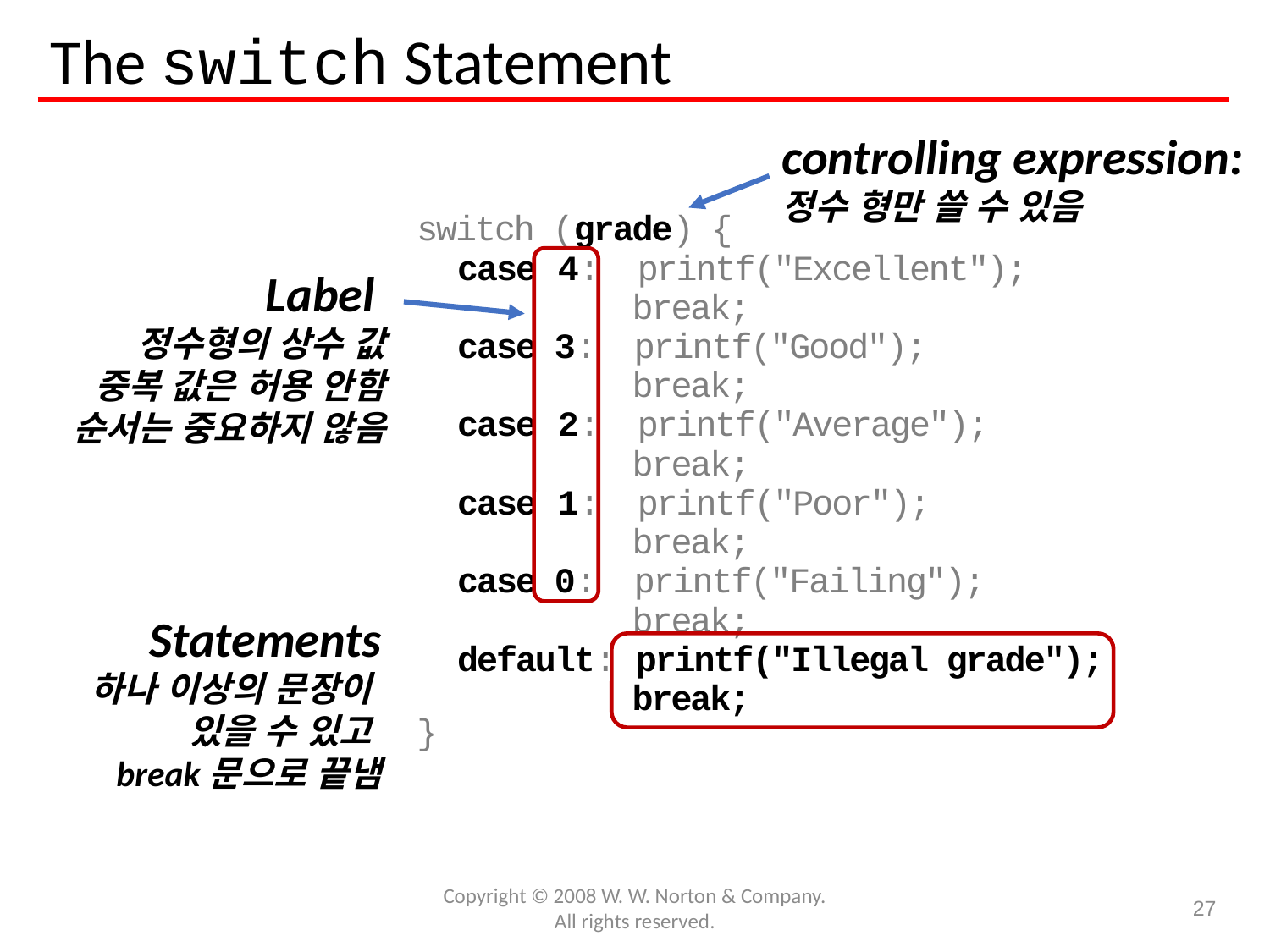

# The switch Statement
controlling expression:
정수 형만 쓸 수 있음
switch (grade) {
  case 4:  printf("Excellent");
           break;
  case 3:  printf("Good");
           break;
  case 2:  printf("Average");
           break;
  case 1:  printf("Poor");
           break;
  case 0:  printf("Failing");
           break;
  default: printf("Illegal grade");
           break;
}

Label
정수형의 상수 값
중복 값은 허용 안함
순서는 중요하지 않음
Statements
하나 이상의 문장이
있을 수 있고
break문으로 끝냄

Copyright © 2008 W. W. Norton & Company.
All rights reserved.
27